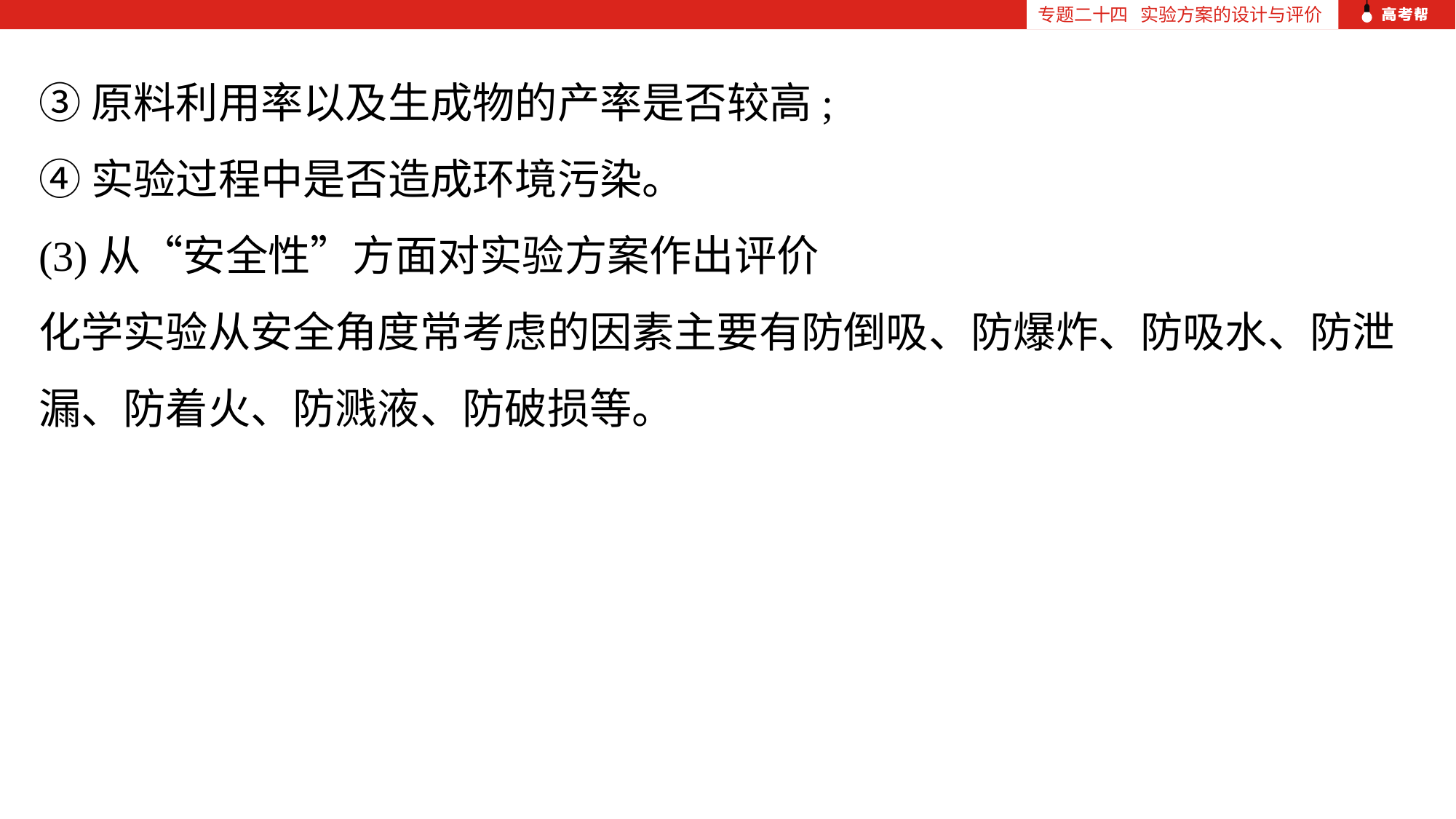

专题二十四   实验方案的设计与评价
③原料利用率以及生成物的产率是否较高;
④实验过程中是否造成环境污染。
(3)从“安全性”方面对实验方案作出评价
化学实验从安全角度常考虑的因素主要有防倒吸、防爆炸、防吸水、防泄漏、防着火、防溅液、防破损等。